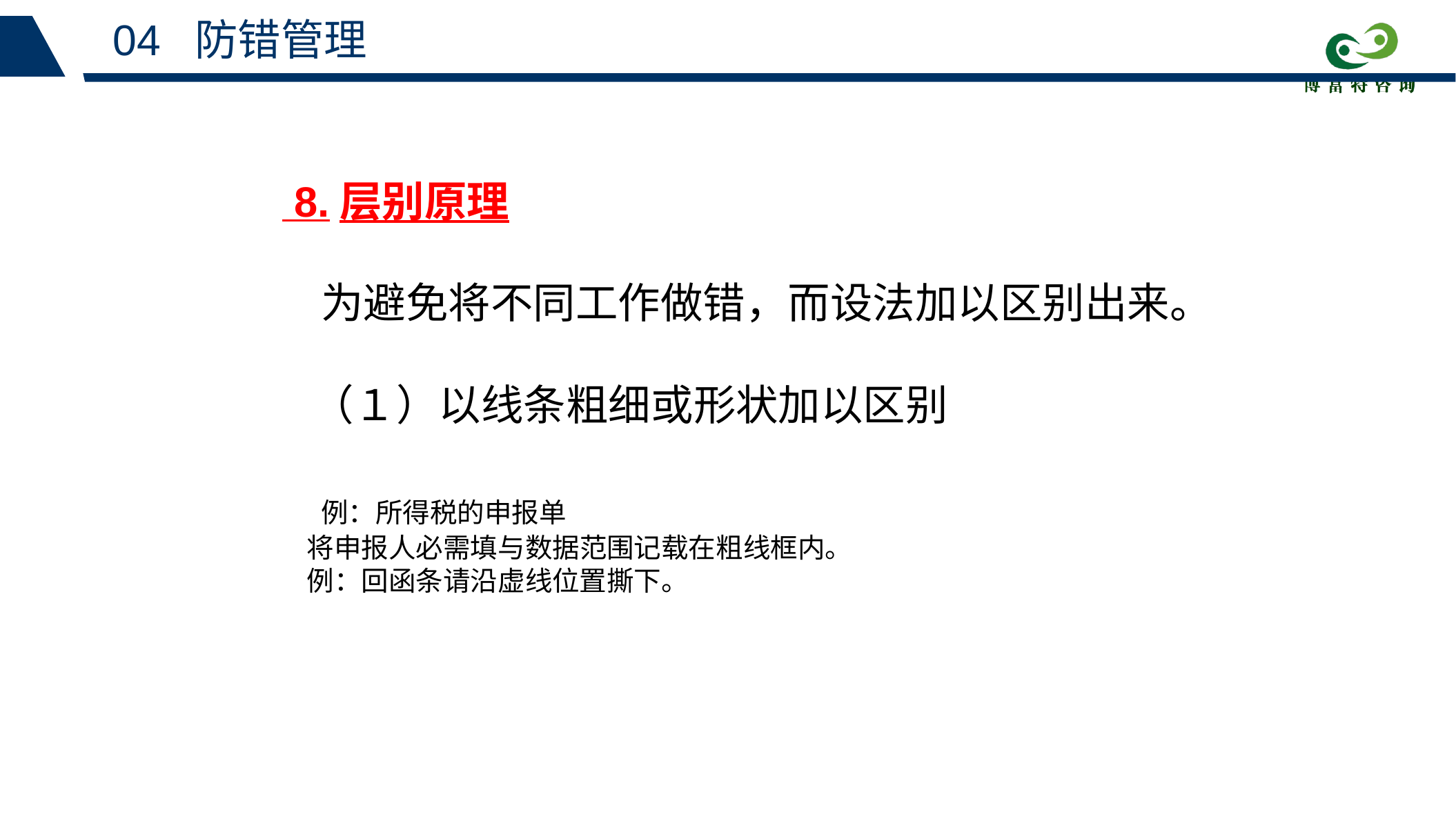

04  防错管理

 8.层别原理

   为避免将不同工作做错，而设法加以区别出来。

  （１）以线条粗细或形状加以区别

   例：所得税的申报单
   将申报人必需填与数据范围记载在粗线框内。
   例：回函条请沿虚线位置撕下。